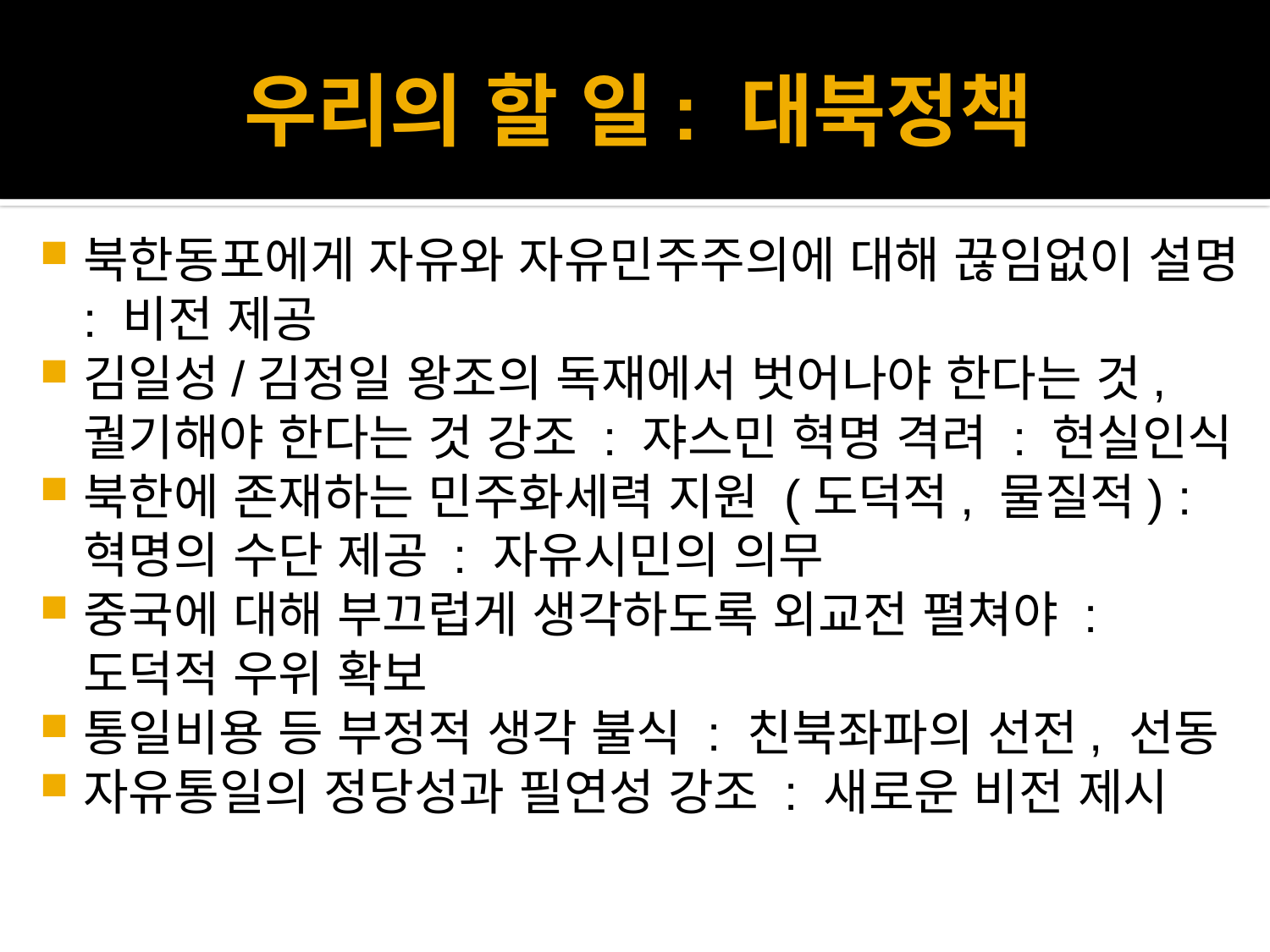

# 우리의 할 일: 대북정책
북한동포에게 자유와 자유민주주의에 대해 끊임없이 설명 : 비전 제공
김일성/김정일 왕조의 독재에서 벗어나야 한다는 것, 궐기해야 한다는 것 강조 : 쟈스민 혁명 격려 : 현실인식
북한에 존재하는 민주화세력 지원 (도덕적, 물질적) : 혁명의 수단 제공 : 자유시민의 의무
중국에 대해 부끄럽게 생각하도록 외교전 펼쳐야 : 도덕적 우위 확보
통일비용 등 부정적 생각 불식 : 친북좌파의 선전, 선동
자유통일의 정당성과 필연성 강조 : 새로운 비전 제시